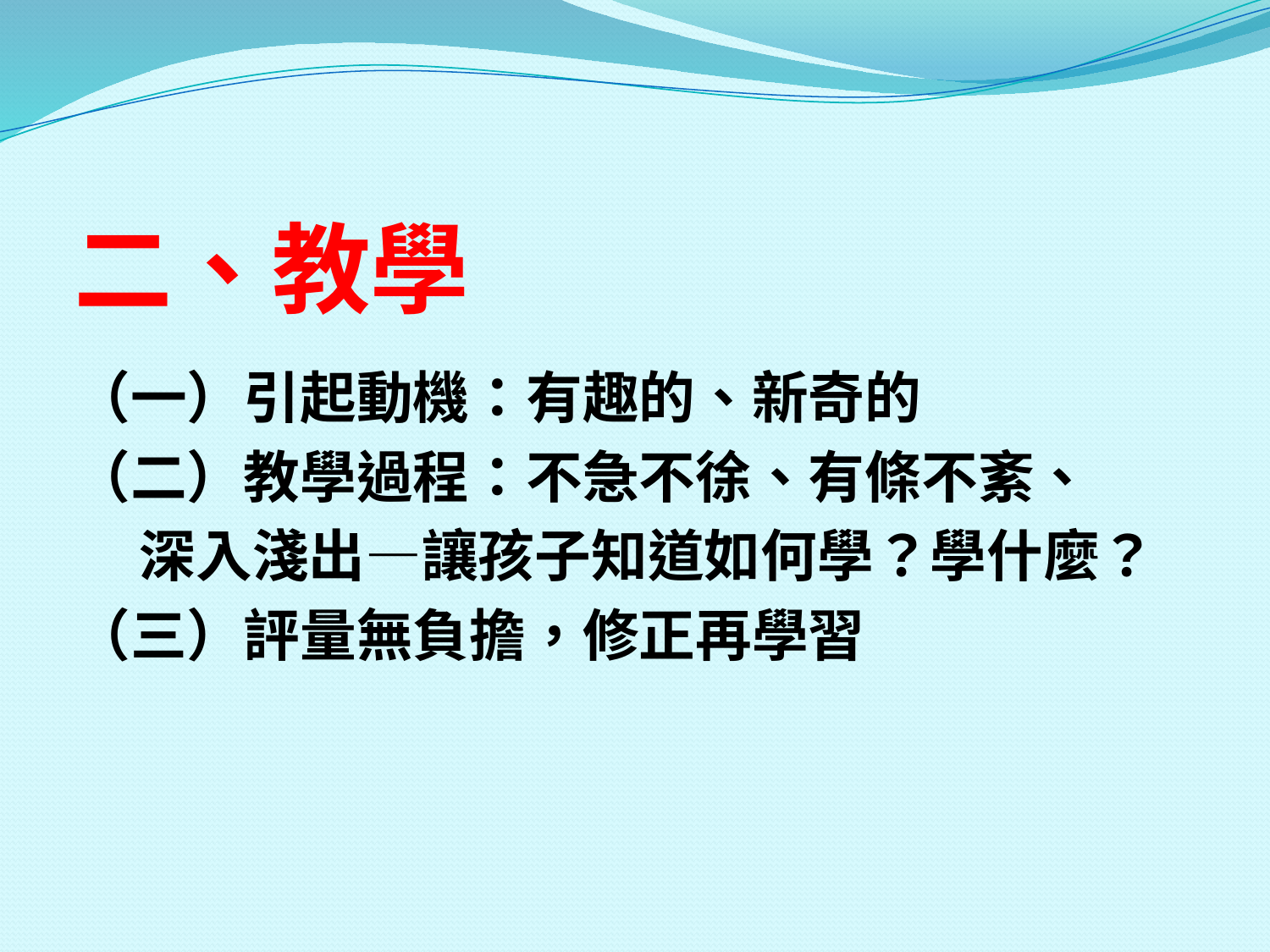

# 二、教學
（一）引起動機：有趣的、新奇的
（二）教學過程：不急不徐、有條不紊、
    深入淺出—讓孩子知道如何學？學什麼？
（三）評量無負擔，修正再學習